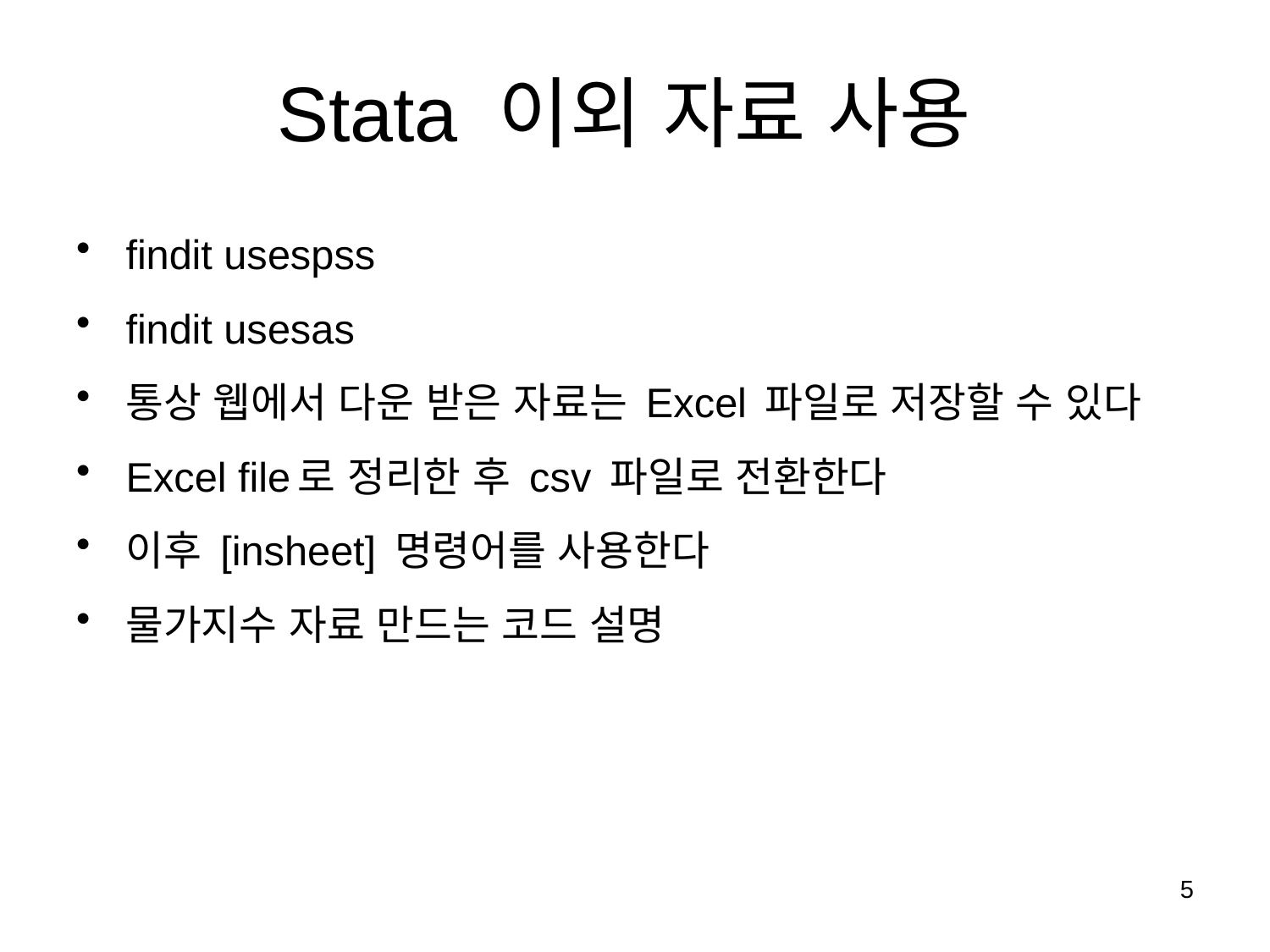

# Stata 이외 자료 사용
findit usespss
findit usesas
통상 웹에서 다운 받은 자료는 Excel 파일로 저장할 수 있다
Excel file로 정리한 후 csv 파일로 전환한다
이후 [insheet] 명령어를 사용한다
물가지수 자료 만드는 코드 설명
5